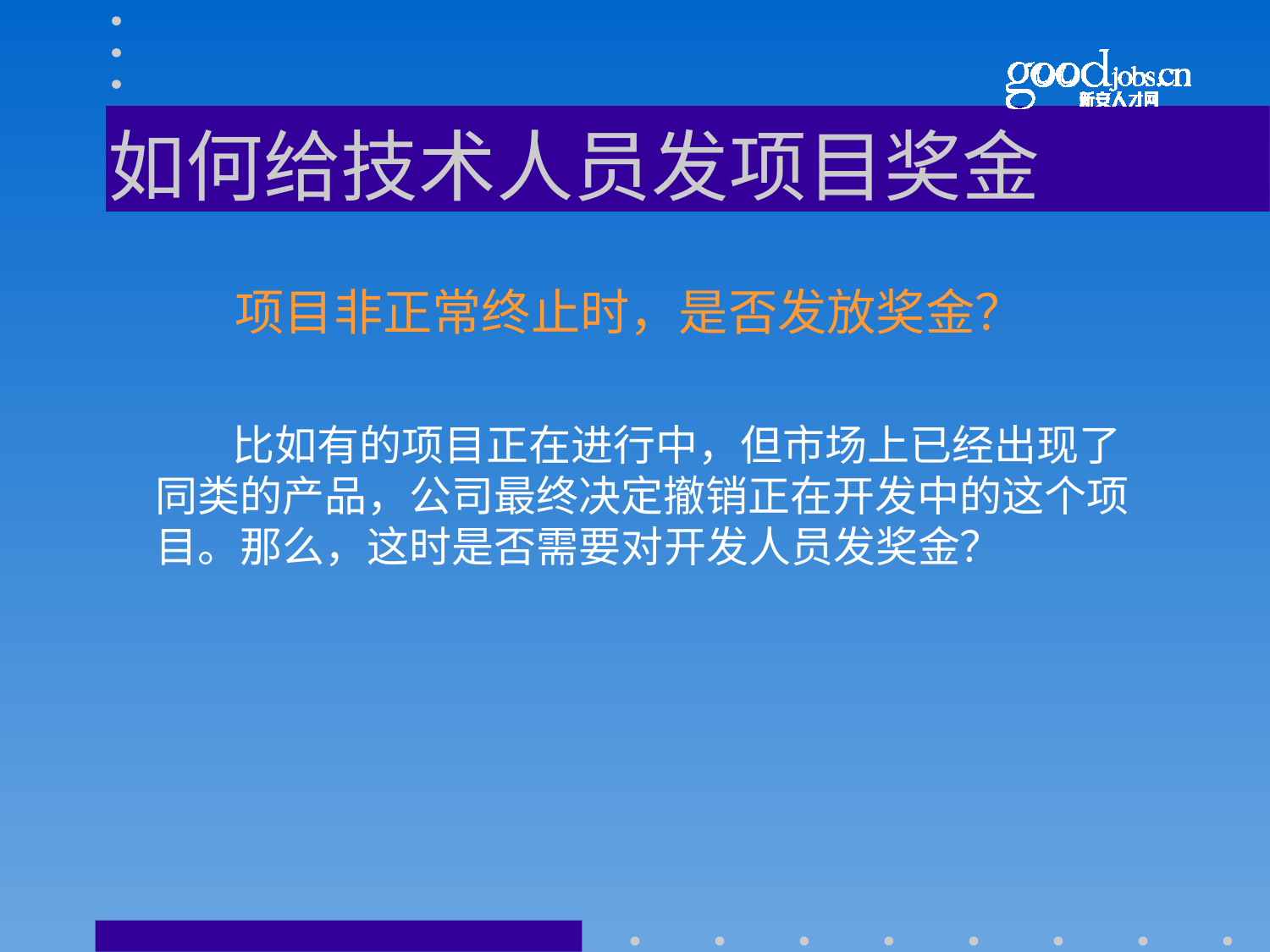

# 如何给技术人员发项目奖金
项目非正常终止时，是否发放奖金？

            比如有的项目正在进行中，但市场上已经出现了同类的产品，公司最终决定撤销正在开发中的这个项目。那么，这时是否需要对开发人员发奖金？